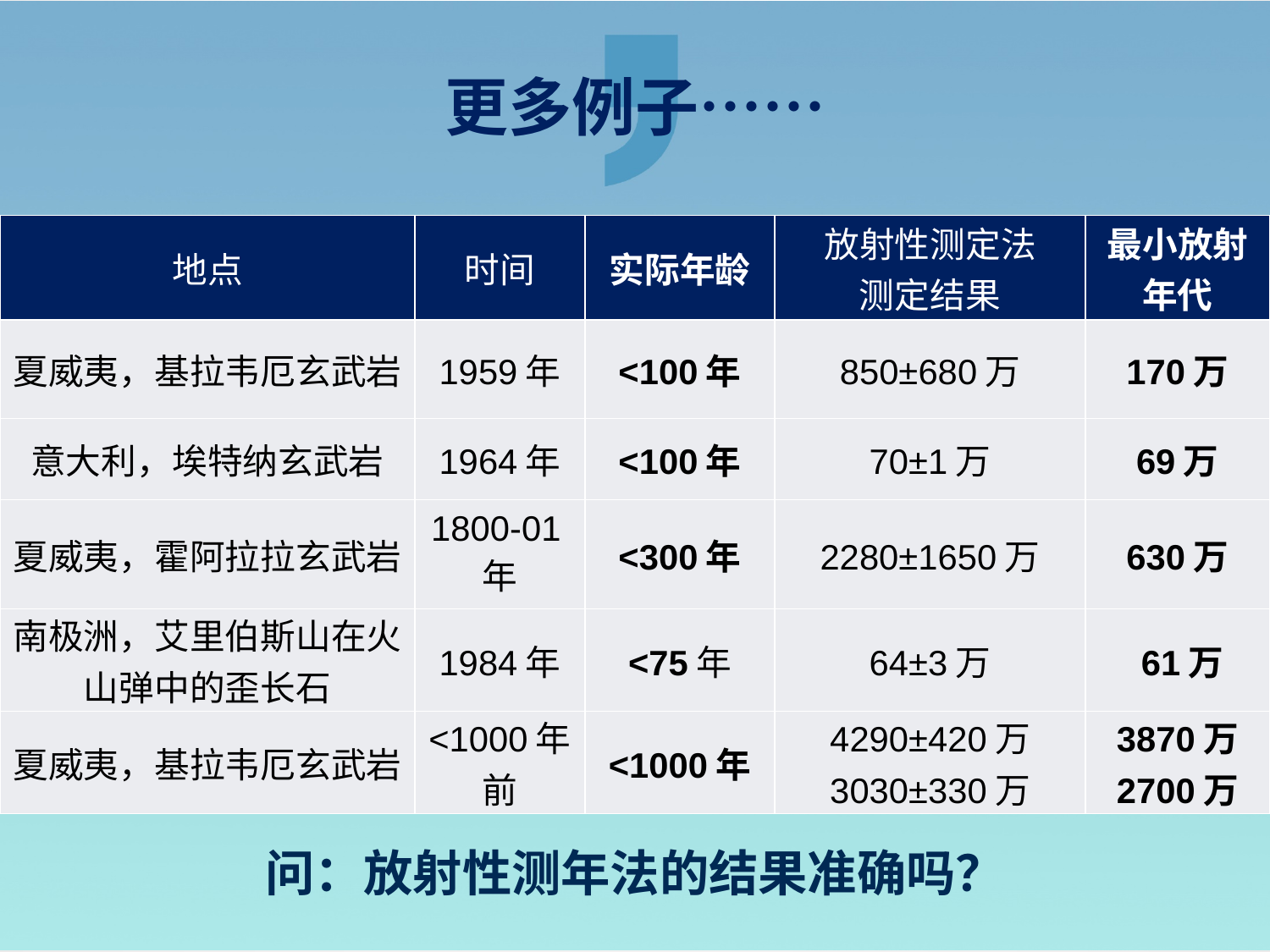

更多例子……
| 地点 | 时间 | 实际年龄 | 放射性测定法 测定结果 | 最小放射 年代 |
| --- | --- | --- | --- | --- |
| 夏威夷，基拉韦厄玄武岩 | 1959年 | <100年 | 850±680万 | 170万 |
| 意大利，埃特纳玄武岩 | 1964年 | <100年 | 70±1万 | 69万 |
| 夏威夷，霍阿拉拉玄武岩 | 1800‑01年 | <300年 | 2280±1650万 | 630万 |
| 南极洲，艾里伯斯山在火山弹中的歪长石 | 1984年 | <75年 | 64±3万 | 61万 |
| 夏威夷，基拉韦厄玄武岩 | <1000年前 | <1000年 | 4290±420万 3030±330万 | 3870万 2700万 |
问：放射性测年法的结果准确吗？